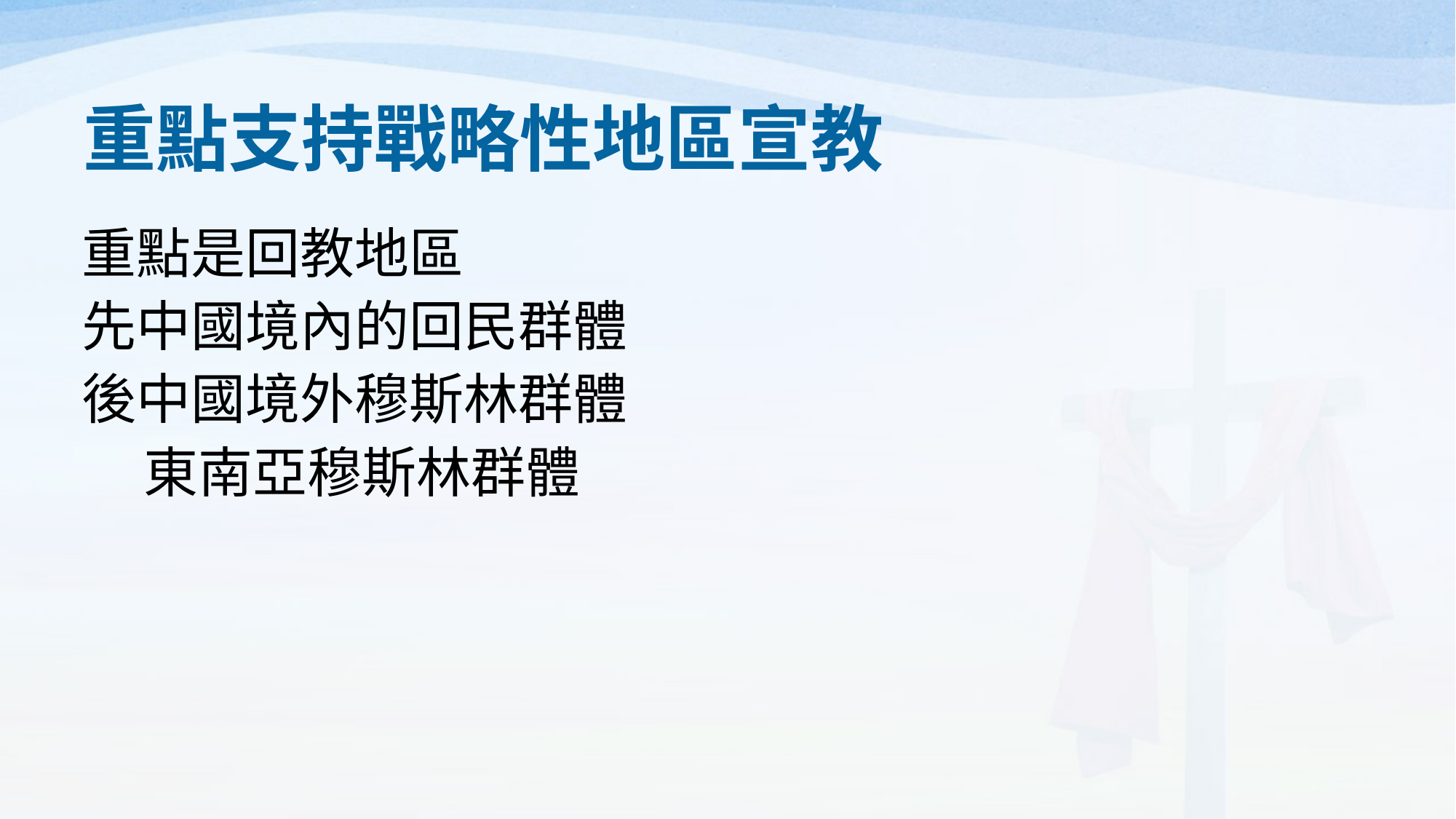

# 重點支持戰略性地區宣教
重點是回教地區
先中國境內的回民群體
後中國境外穆斯林群體
    東南亞穆斯林群體